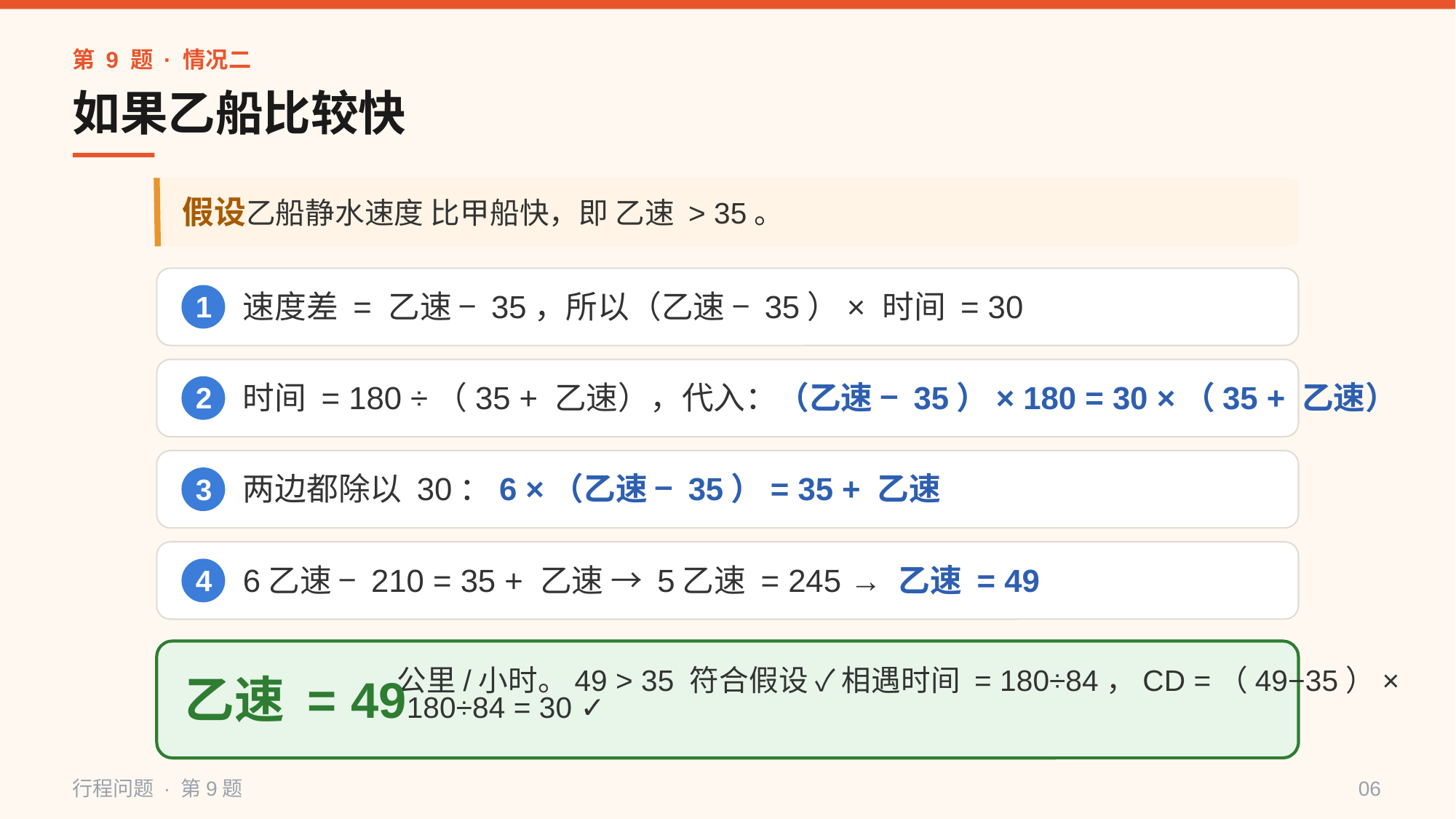

第 9 题 · 情况二
如果乙船比较快

假设乙船静水速度 比甲船快，即 乙速 > 35。

速度差 = 乙速 − 35，所以（乙速 − 35）× 时间 = 30
1

时间 = 180 ÷（35 + 乙速），代入：（乙速 − 35）× 180 = 30 ×（35 + 乙速）
2

两边都除以 30：6 ×（乙速 − 35）= 35 + 乙速
3

6乙速 − 210 = 35 + 乙速 → 5乙速 = 245 → 乙速 = 49
4

公里/小时。49 > 35 符合假设 ✓ 相遇时间 = 180÷84，CD =（49−35）×
乙速 = 49180÷84 = 30 ✓
行程问题 · 第9题
06